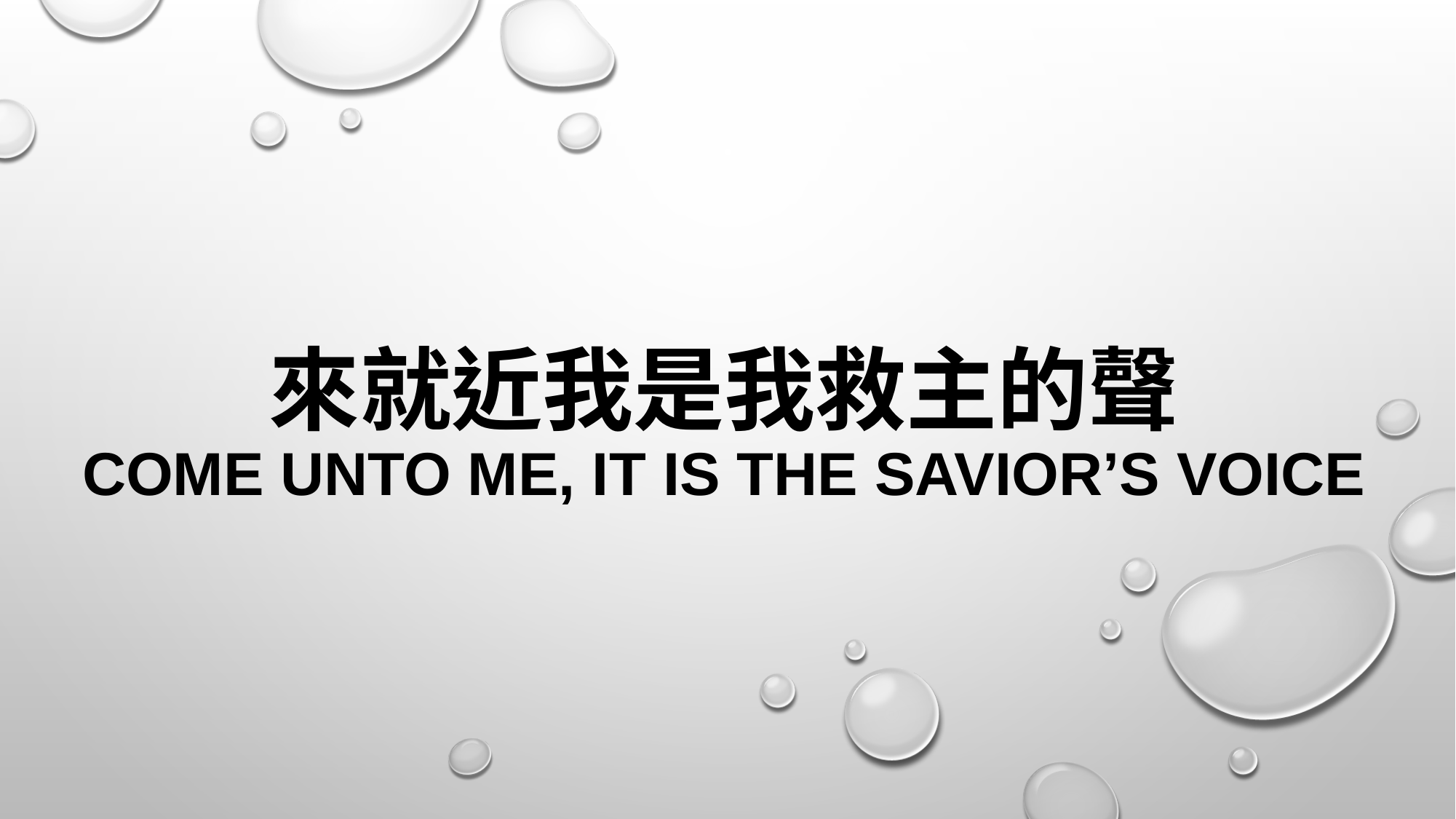

# 來就近我是我救主的聲 come unto me, it is the savior’s voice